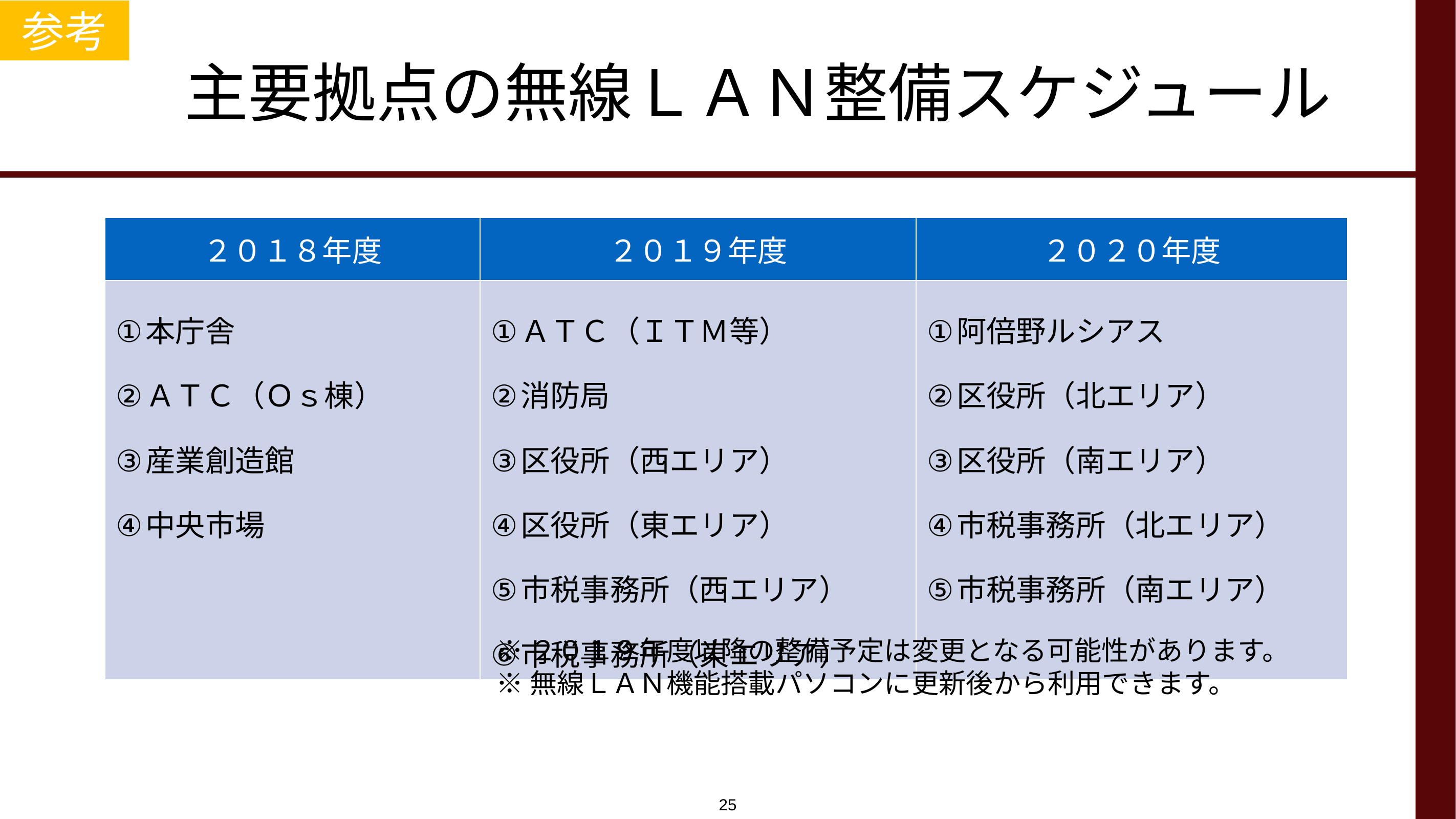

# 主要拠点の無線ＬＡＮ整備スケジュール
参考
| ２０１８年度 | ２０１９年度 | ２０２０年度 |
| --- | --- | --- |
| 本庁舎 ＡＴＣ（Ｏｓ棟） 産業創造館 中央市場 | ＡＴＣ（ＩＴＭ等） 消防局 区役所（西エリア） 区役所（東エリア） 市税事務所（西エリア） 市税事務所（東エリア） | 阿倍野ルシアス 区役所（北エリア） 区役所（南エリア） 市税事務所（北エリア） 市税事務所（南エリア） |
※２０１９年度以降の整備予定は変更となる可能性があります。
※無線ＬＡＮ機能搭載パソコンに更新後から利用できます。
25